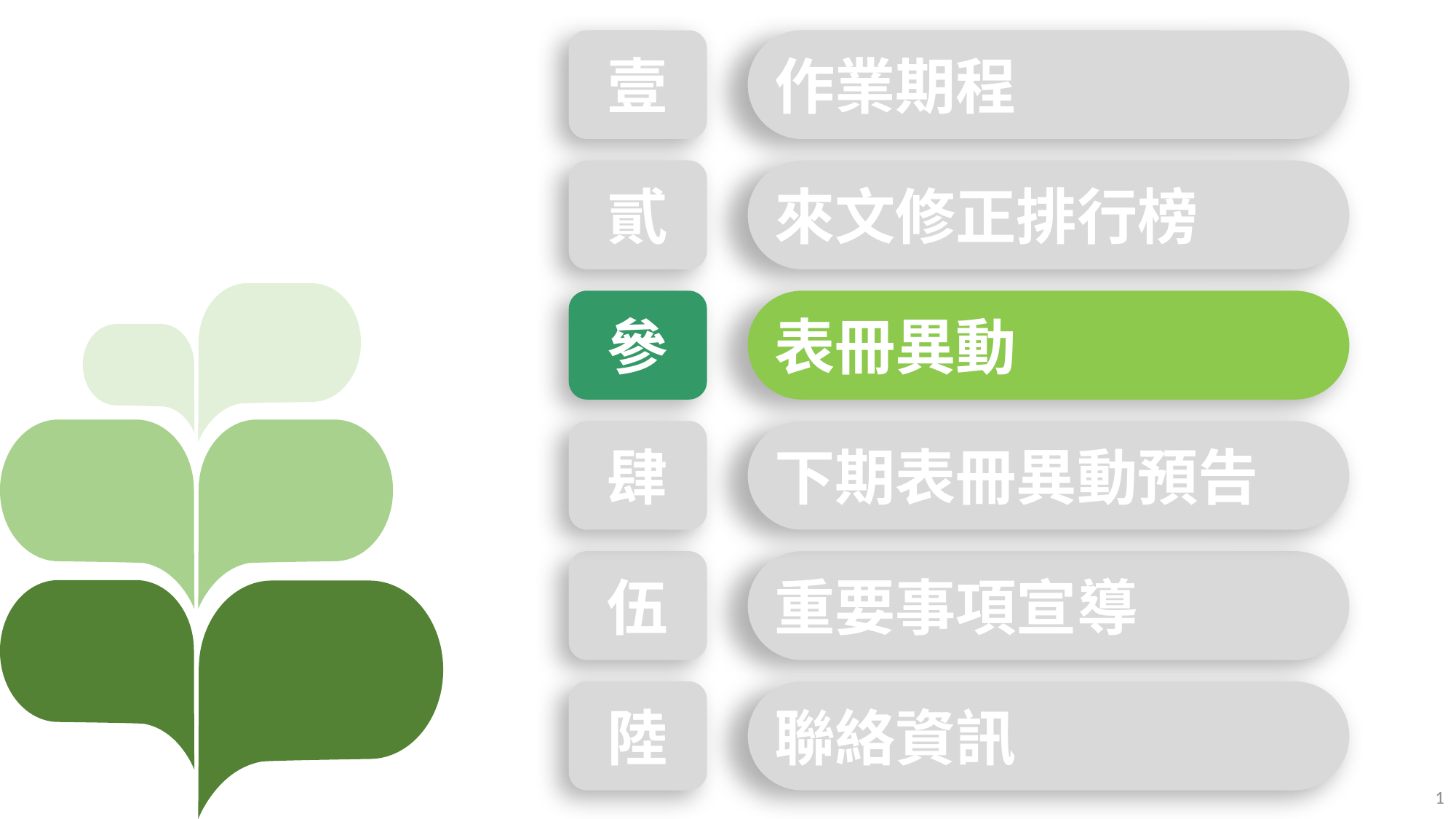

壹
作業期程
貳
來文修正排行榜
表冊異動
參
肆
下期表冊異動預告
伍
重要事項宣導
聯絡資訊
陸
1